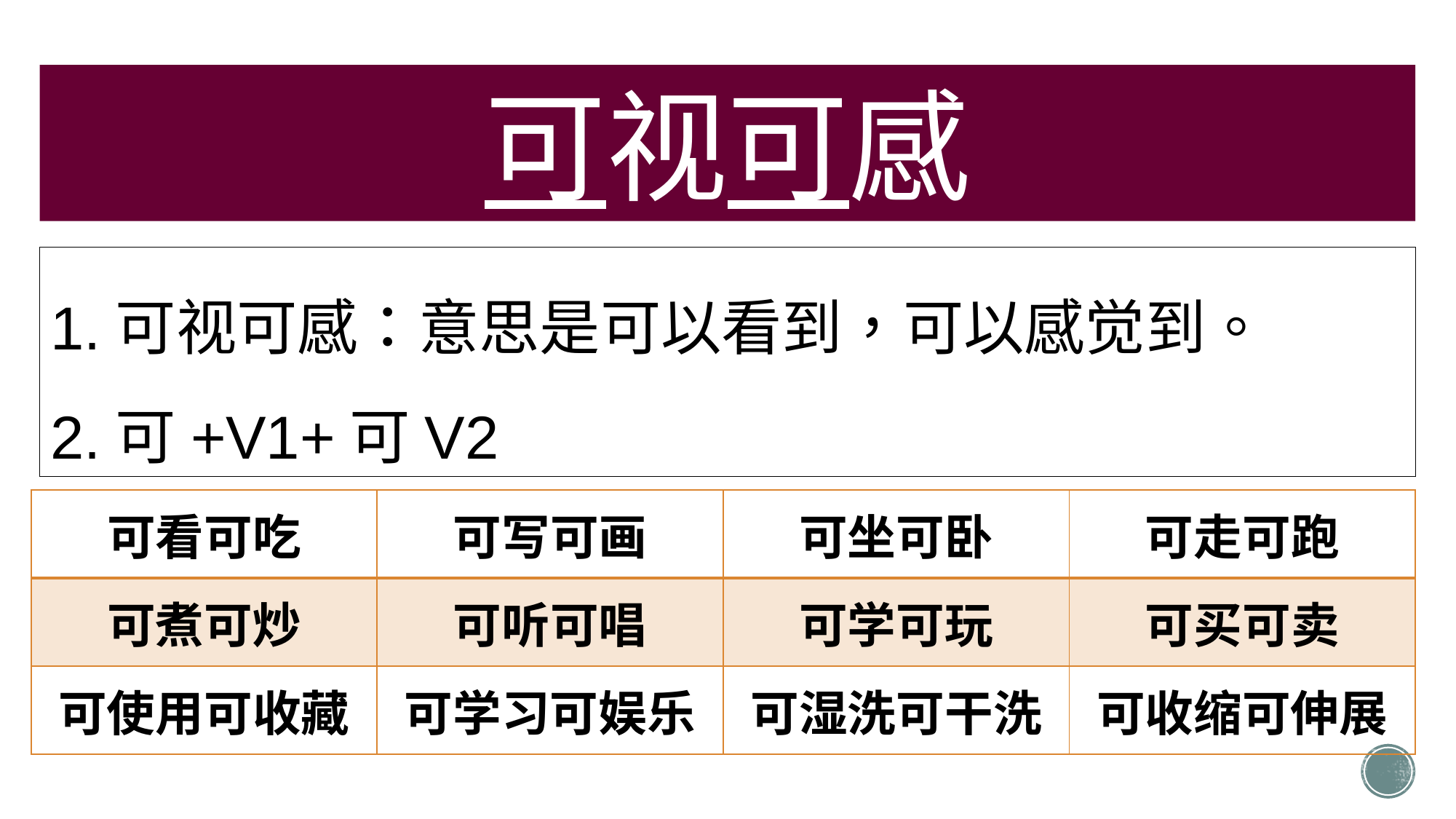

可视可感
1.可视可感：意思是可以看到，可以感觉到。
2.可+V1+可V2
| 可看可吃 | 可写可画 | 可坐可卧 | 可走可跑 |
| --- | --- | --- | --- |
| 可煮可炒 | 可听可唱 | 可学可玩 | 可买可卖 |
| 可使用可收藏 | 可学习可娱乐 | 可湿洗可干洗 | 可收缩可伸展 |